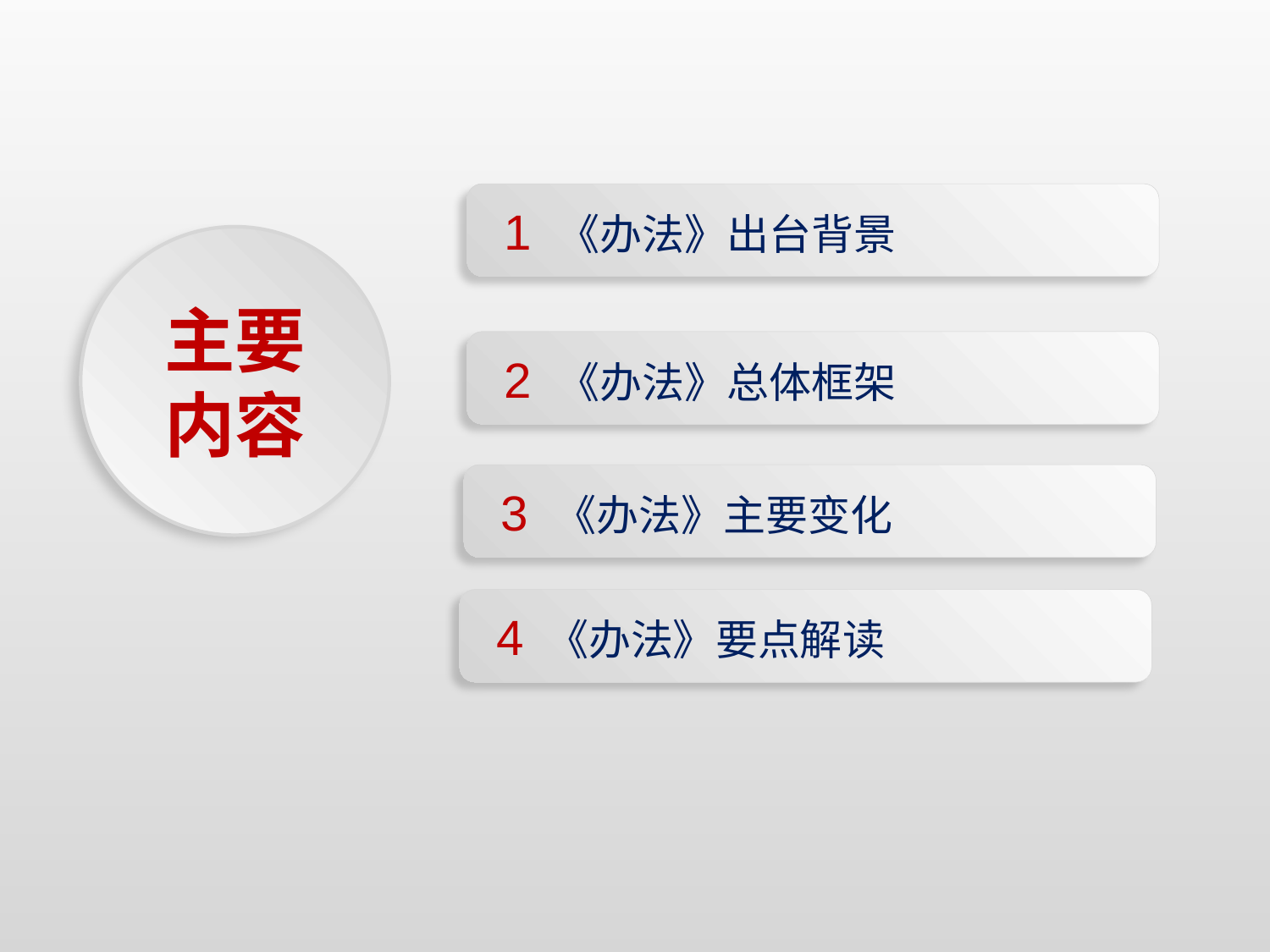

1 《办法》出台背景
主要内容
2 《办法》总体框架
3 《办法》主要变化
4 《办法》要点解读